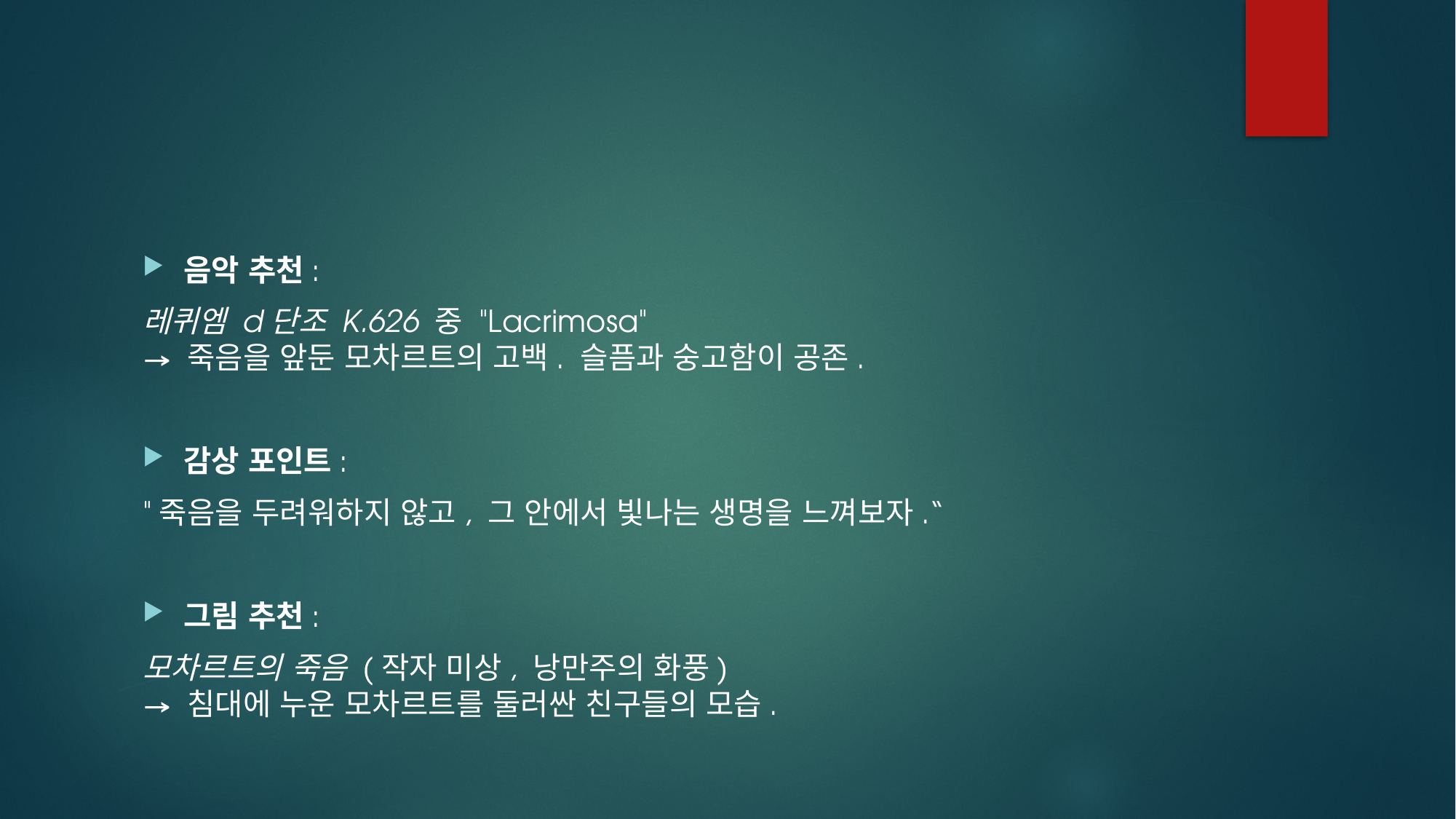

#
음악 추천:
레퀴엠 d단조 K.626 중 "Lacrimosa"
→ 죽음을 앞둔 모차르트의 고백. 슬픔과 숭고함이 공존.

감상 포인트:
"죽음을 두려워하지 않고, 그 안에서 빛나는 생명을 느껴보자.“

그림 추천:
모차르트의 죽음 (작자 미상, 낭만주의 화풍)
→ 침대에 누운 모차르트를 둘러싼 친구들의 모습.